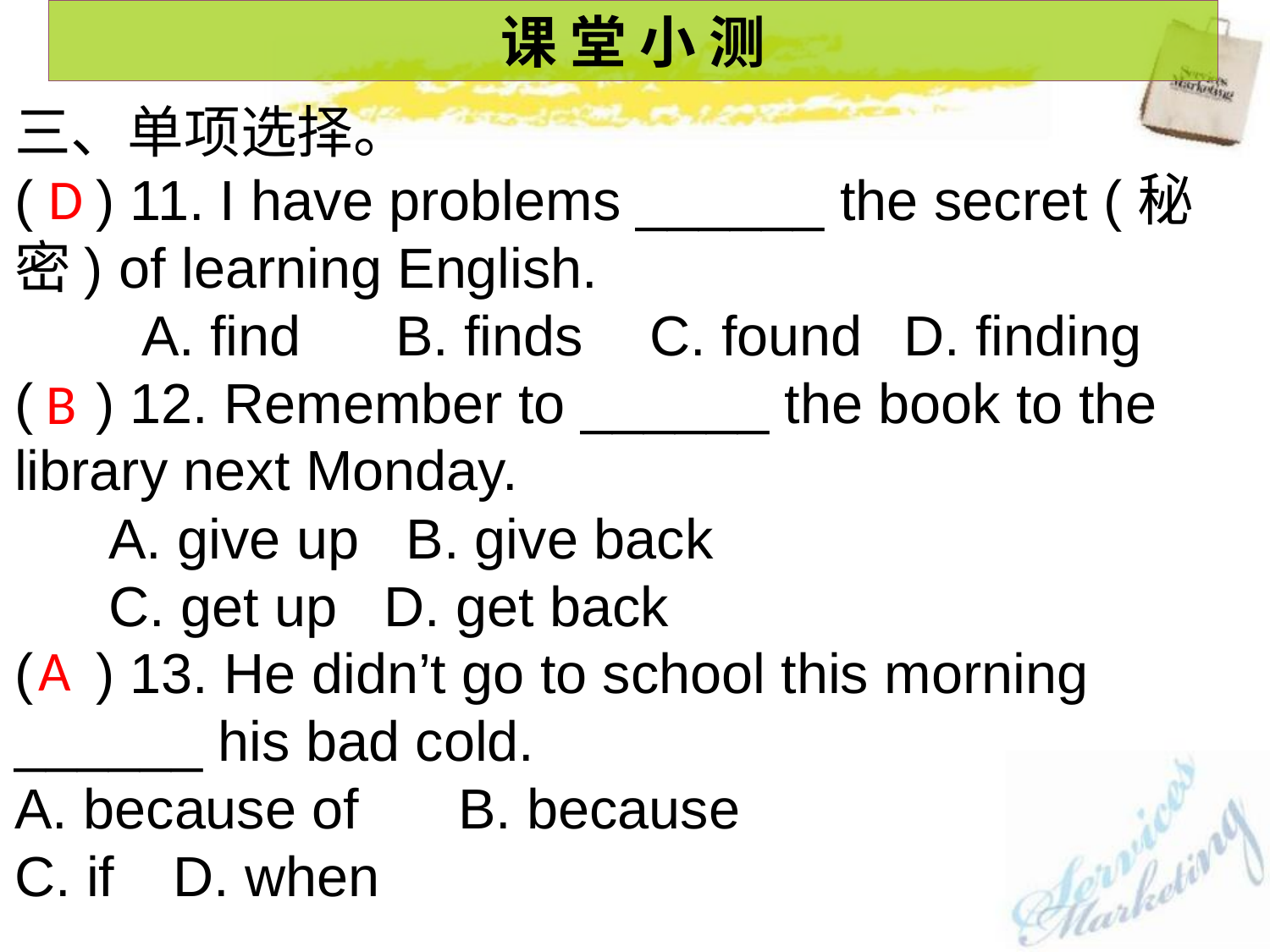

课 堂 小 测
三、单项选择。
(    ) 11. I have problems ______ the secret (秘密) of learning English.
	A. find	B. finds	C. found	D. finding
(    ) 12. Remember to ______ the book to the library next Monday.
      A. give up   B. give back
      C. get up   D. get back
(    ) 13. He didn’t go to school this morning ______ his bad cold.
A. because of	    B. because
C. if	  D. when
D
B
A